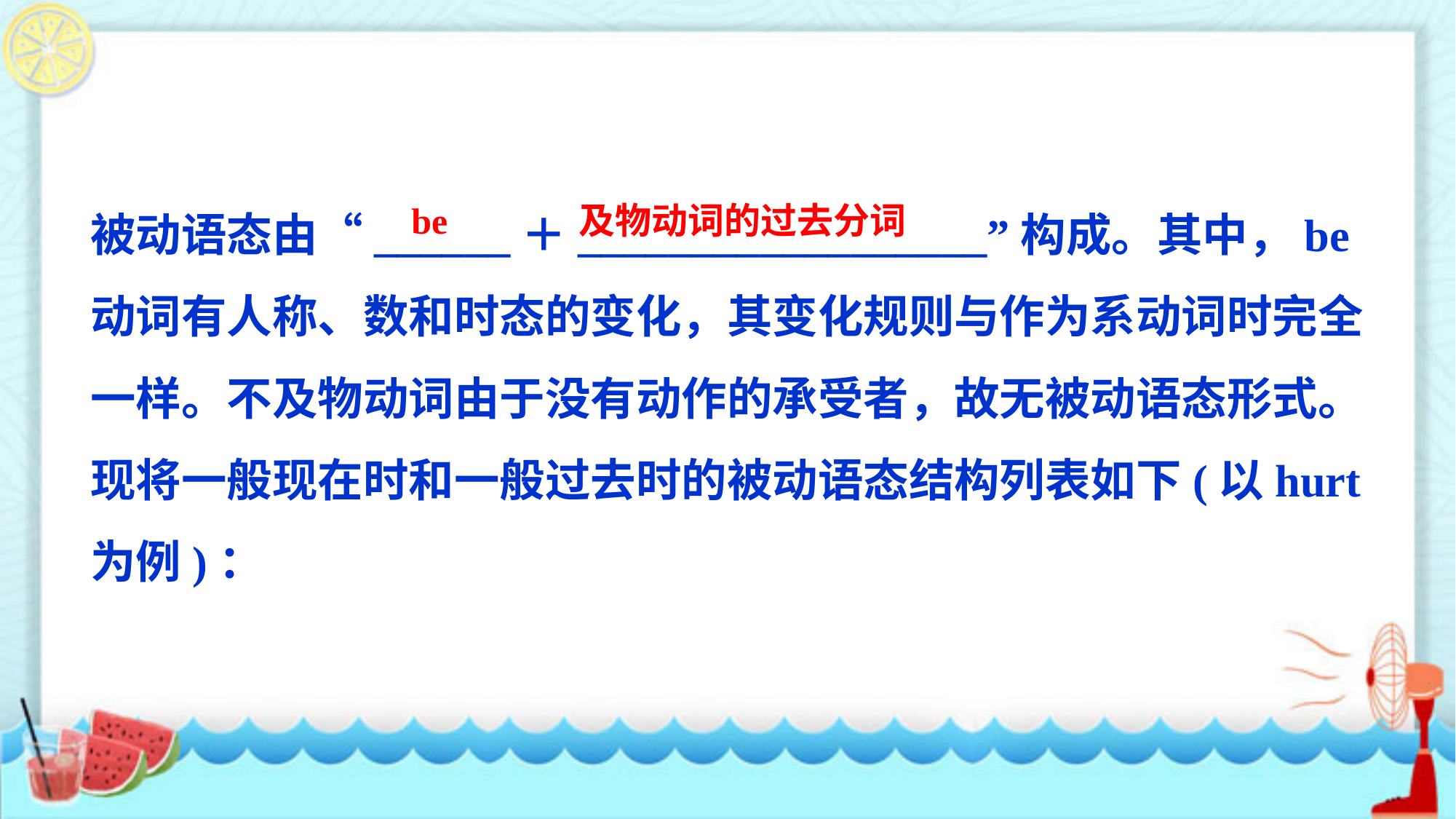

被动语态由“______＋__________________”构成。其中，be动词有人称、数和时态的变化，其变化规则与作为系动词时完全一样。不及物动词由于没有动作的承受者，故无被动语态形式。现将一般现在时和一般过去时的被动语态结构列表如下(以hurt为例)：
及物动词的过去分词
be